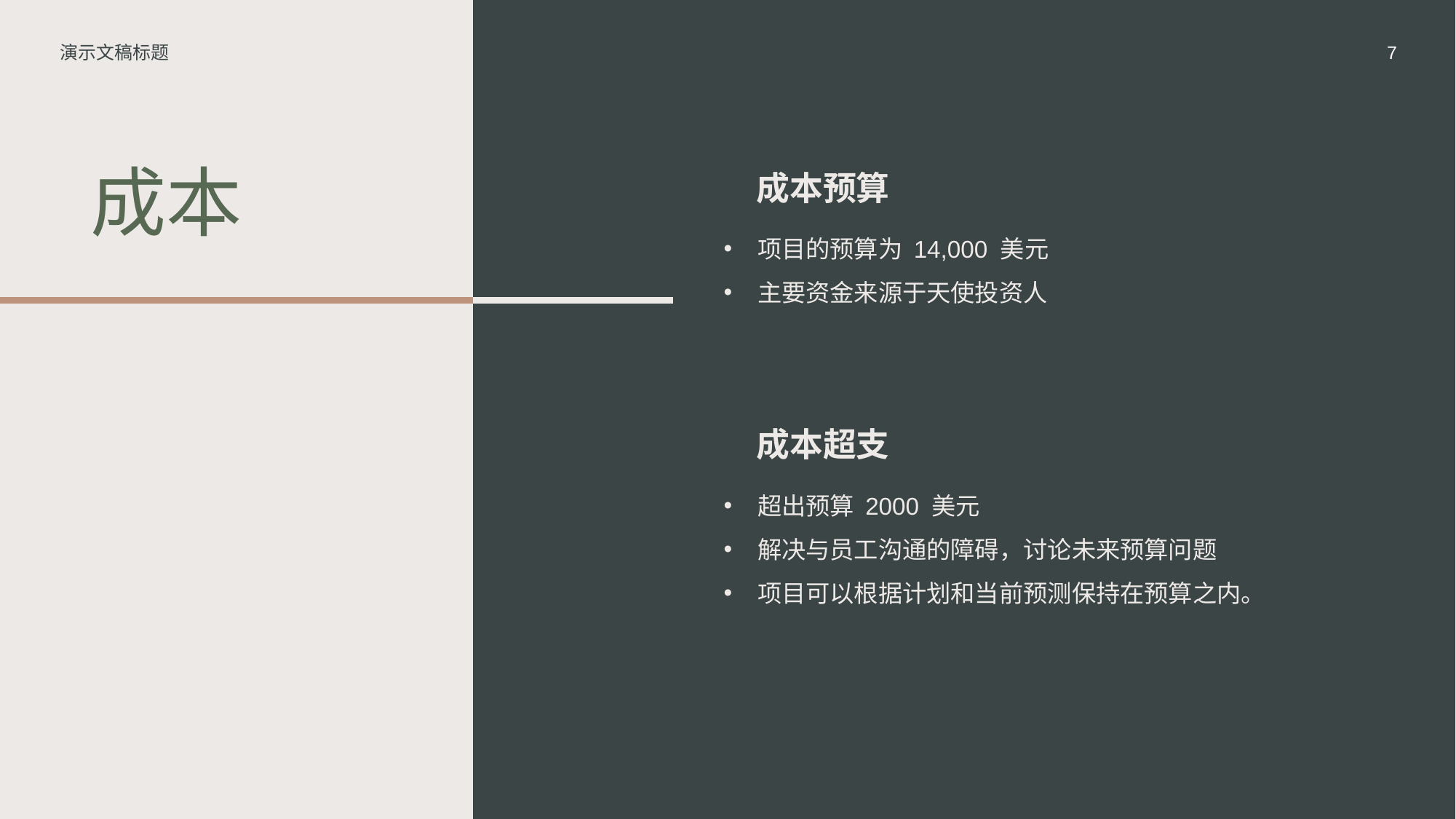

演示文稿标题
7
成本预算
# 成本
项目的预算为 14,000 美元
主要资金来源于天使投资人
成本超支
超出预算 2000 美元
解决与员工沟通的障碍，讨论未来预算问题
项目可以根据计划和当前预测保持在预算之内。